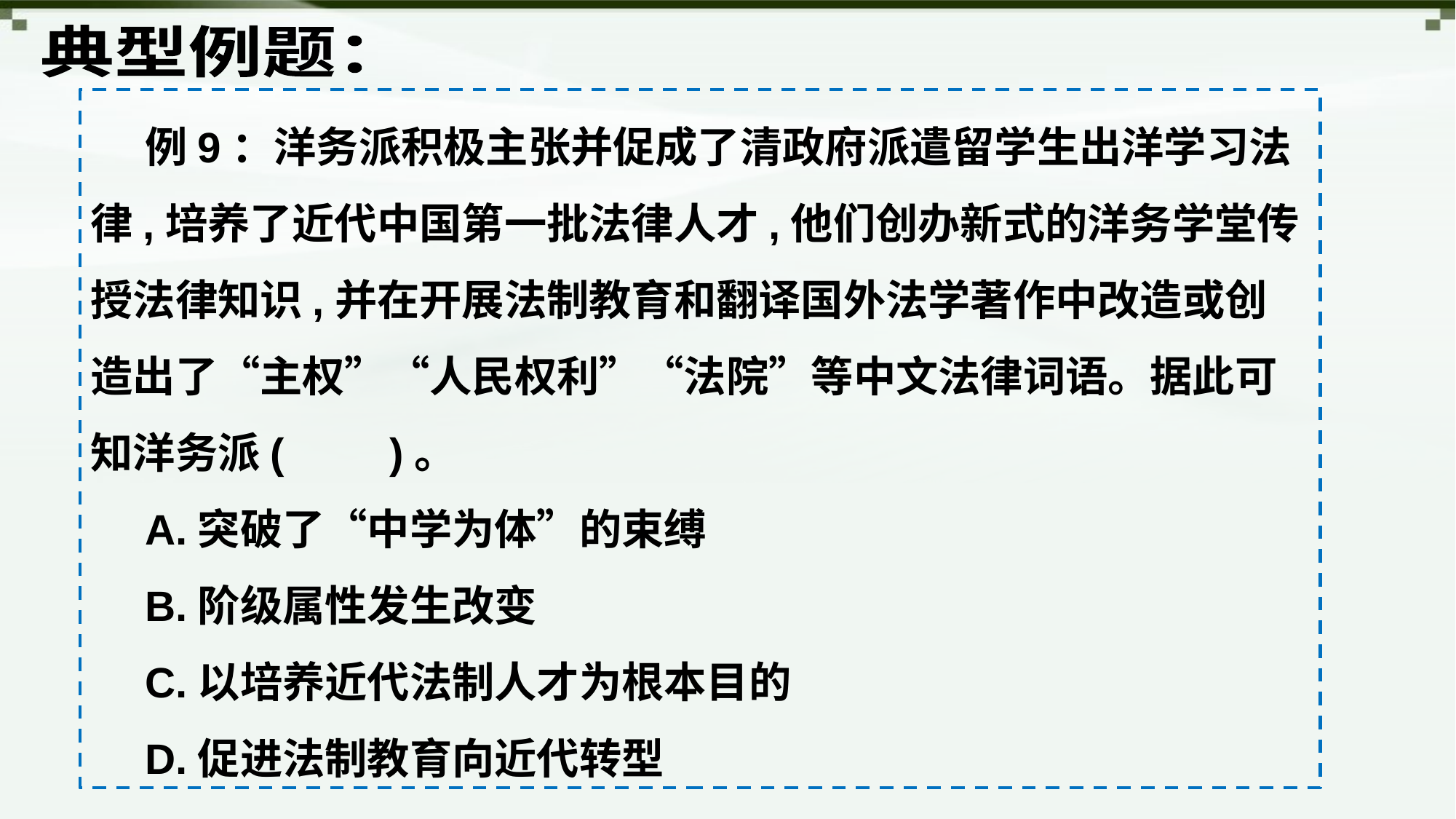

典型例题：
例9：洋务派积极主张并促成了清政府派遣留学生出洋学习法律,培养了近代中国第一批法律人才,他们创办新式的洋务学堂传授法律知识,并在开展法制教育和翻译国外法学著作中改造或创造出了“主权”“人民权利”“法院”等中文法律词语。据此可知洋务派(　　)。
A.突破了“中学为体”的束缚
B.阶级属性发生改变
C.以培养近代法制人才为根本目的
D.促进法制教育向近代转型